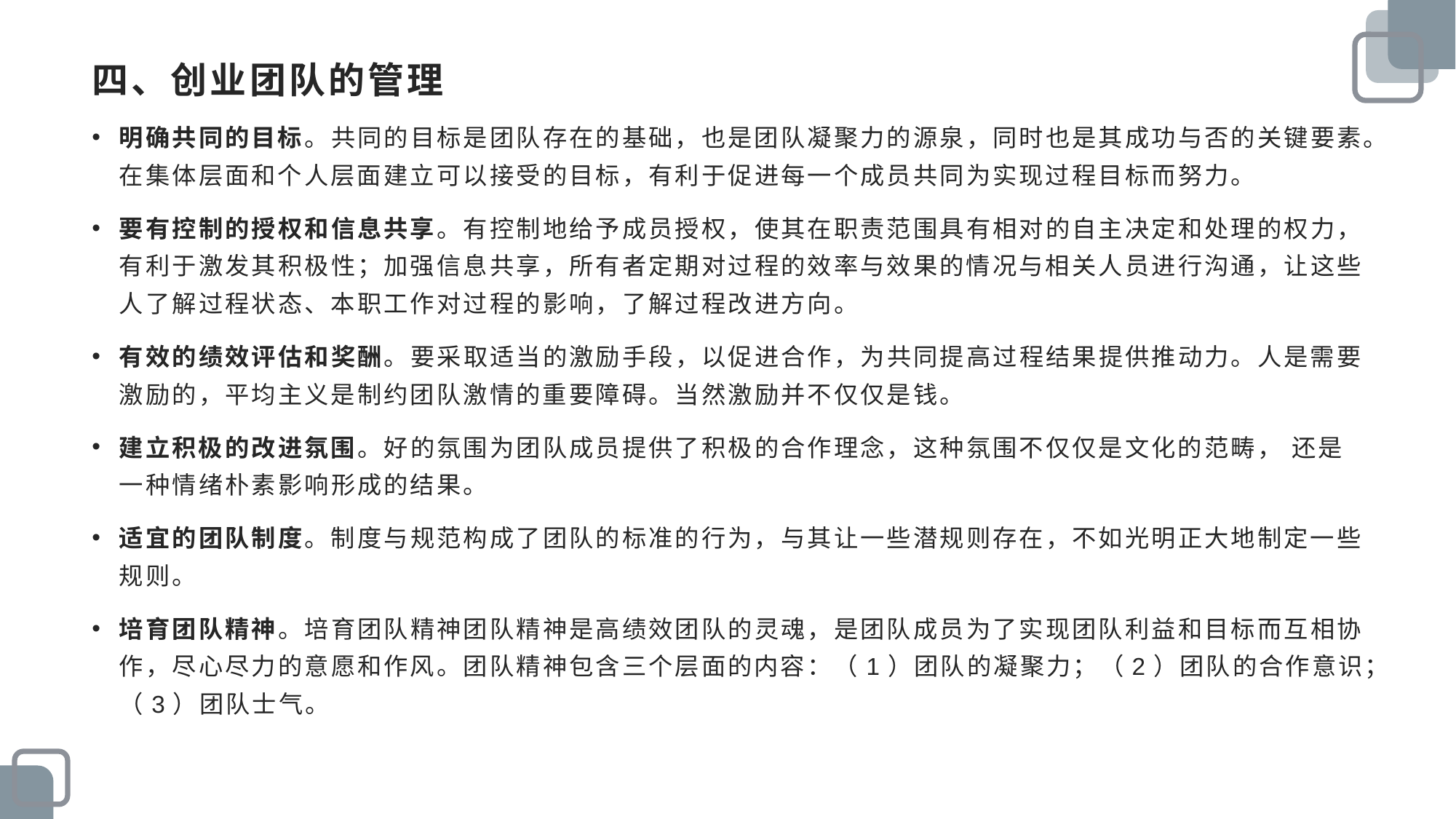

# 四、创业团队的管理
明确共同的目标。共同的目标是团队存在的基础，也是团队凝聚力的源泉，同时也是其成功与否的关键要素。在集体层面和个人层面建立可以接受的目标，有利于促进每一个成员共同为实现过程目标而努力。
要有控制的授权和信息共享。有控制地给予成员授权，使其在职责范围具有相对的自主决定和处理的权力，有利于激发其积极性；加强信息共享，所有者定期对过程的效率与效果的情况与相关人员进行沟通，让这些人了解过程状态、本职工作对过程的影响，了解过程改进方向。
有效的绩效评估和奖酬。要采取适当的激励手段，以促进合作，为共同提高过程结果提供推动力。人是需要激励的，平均主义是制约团队激情的重要障碍。当然激励并不仅仅是钱。
建立积极的改进氛围。好的氛围为团队成员提供了积极的合作理念，这种氛围不仅仅是文化的范畴， 还是一种情绪朴素影响形成的结果。
适宜的团队制度。制度与规范构成了团队的标准的行为，与其让一些潜规则存在，不如光明正大地制定一些规则。
培育团队精神。培育团队精神团队精神是高绩效团队的灵魂，是团队成员为了实现团队利益和目标而互相协作，尽心尽力的意愿和作风。团队精神包含三个层面的内容：（1）团队的凝聚力；（2）团队的合作意识；（3）团队士气。